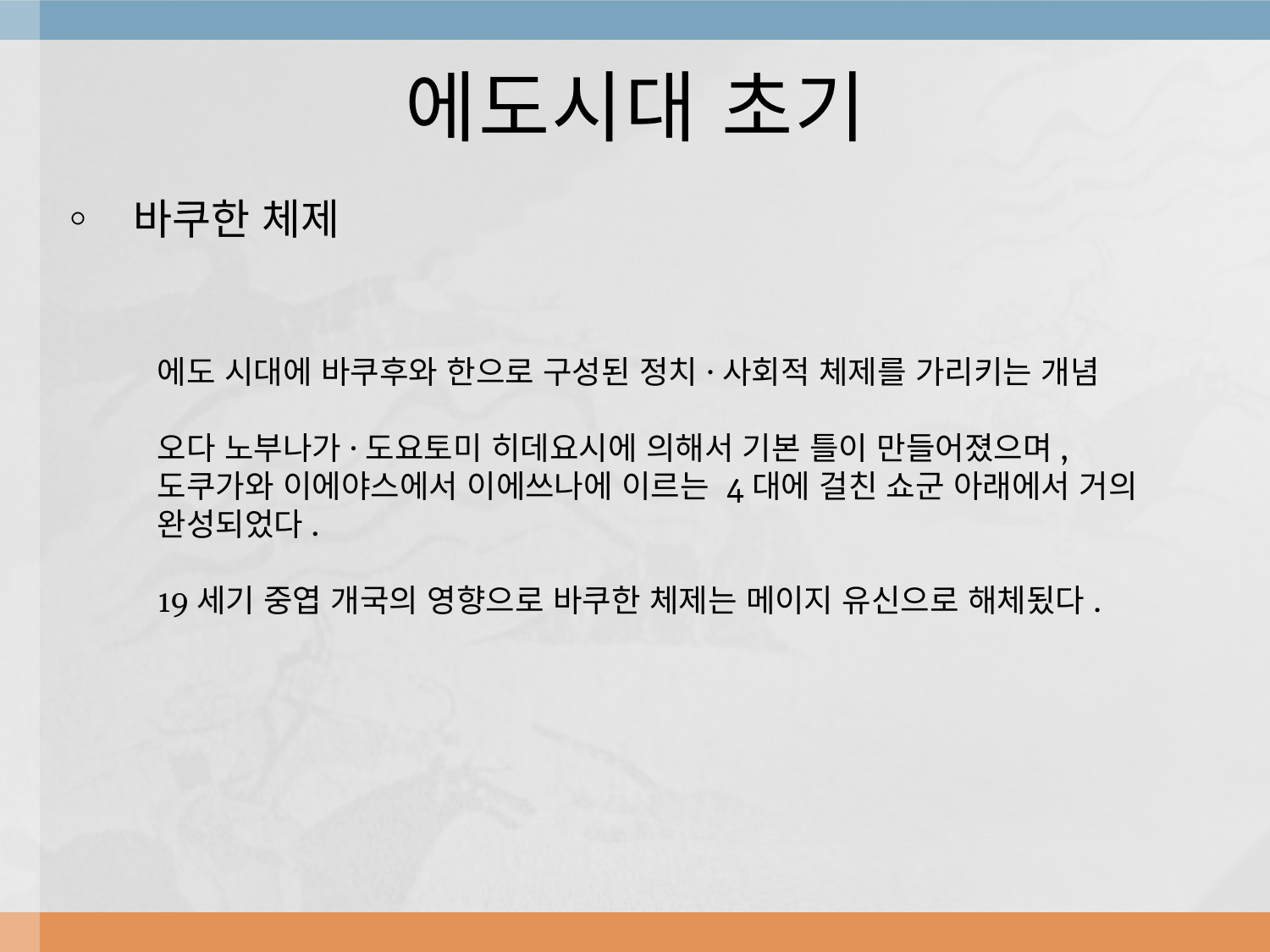

# 에도시대 초기
◦  바쿠한 체제
에도 시대에 바쿠후와 한으로 구성된 정치·사회적 체제를 가리키는 개념

오다 노부나가·도요토미 히데요시에 의해서 기본 틀이 만들어졌으며,
도쿠가와 이에야스에서 이에쓰나에 이르는 4대에 걸친 쇼군 아래에서 거의 완성되었다.

19세기 중엽 개국의 영향으로 바쿠한 체제는 메이지 유신으로 해체됬다.